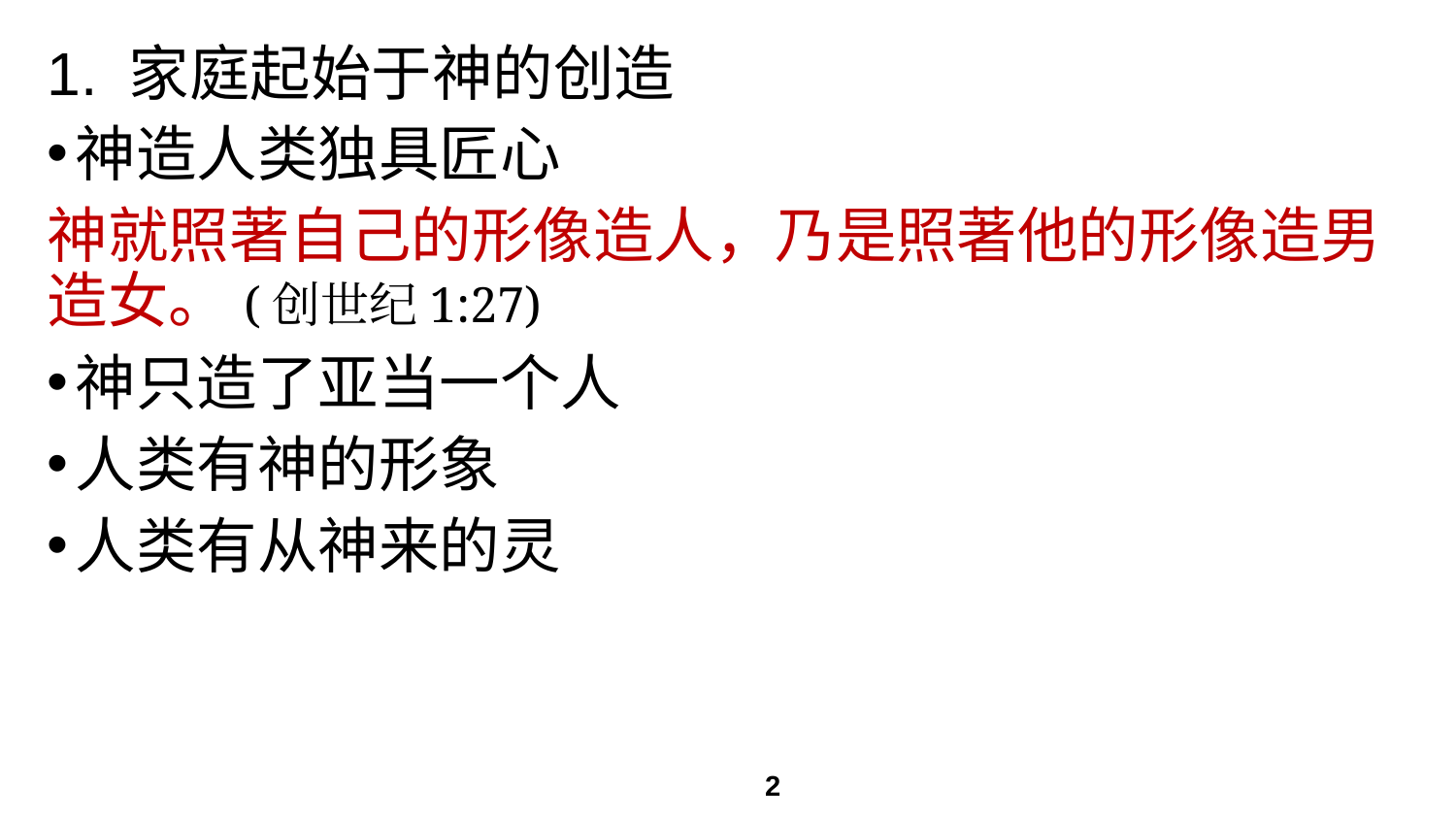

# 1. 家庭起始于神的创造
神造人类独具匠心
神就照著自己的形像造人，乃是照著他的形像造男造女。(创世纪1:27)
神只造了亚当一个人
人类有神的形象
人类有从神来的灵

2